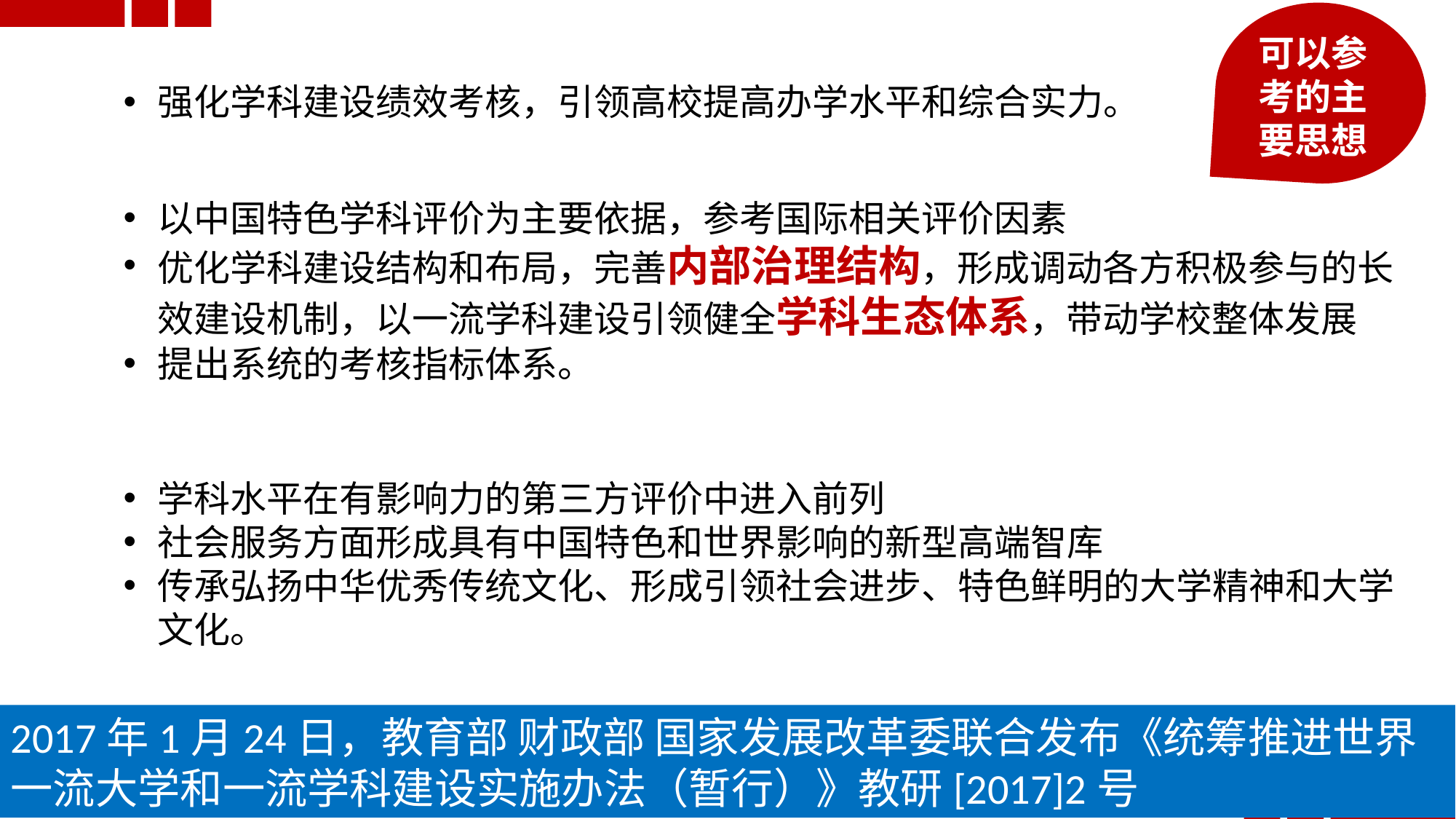

可以参考的主要思想
强化学科建设绩效考核，引领高校提高办学水平和综合实力。
以中国特色学科评价为主要依据，参考国际相关评价因素
优化学科建设结构和布局，完善内部治理结构，形成调动各方积极参与的长效建设机制，以一流学科建设引领健全学科生态体系，带动学校整体发展
提出系统的考核指标体系。
学科水平在有影响力的第三方评价中进入前列
社会服务方面形成具有中国特色和世界影响的新型高端智库
传承弘扬中华优秀传统文化、形成引领社会进步、特色鲜明的大学精神和大学文化。
2017年1月24日，教育部 财政部 国家发展改革委联合发布《统筹推进世界一流大学和一流学科建设实施办法（暂行）》教研[2017]2号